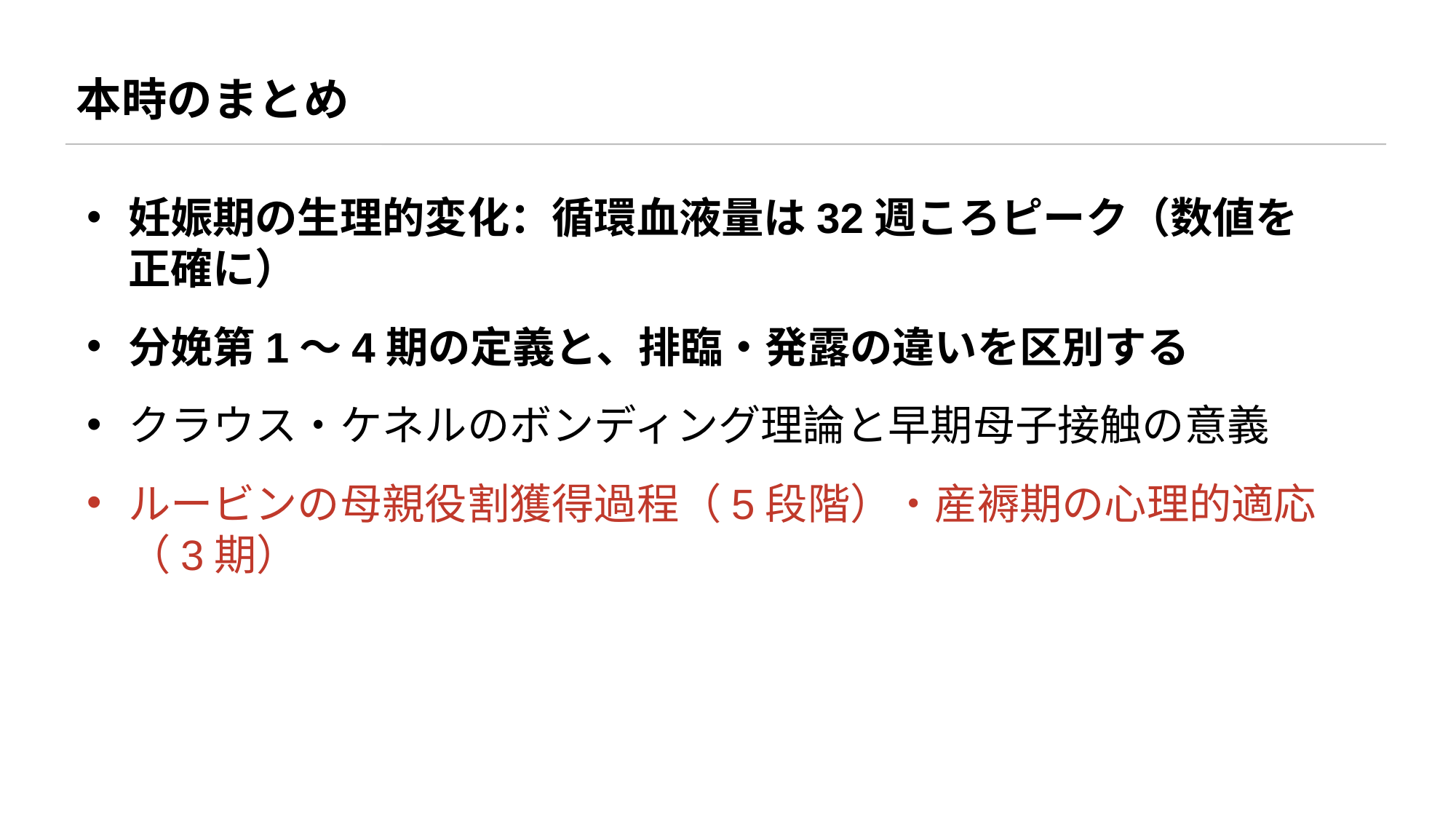

本時のまとめ

妊娠期の生理的変化：循環血液量は32週ころピーク（数値を正確に）
分娩第1〜4期の定義と、排臨・発露の違いを区別する
クラウス・ケネルのボンディング理論と早期母子接触の意義
ルービンの母親役割獲得過程（5段階）・産褥期の心理的適応（3期）